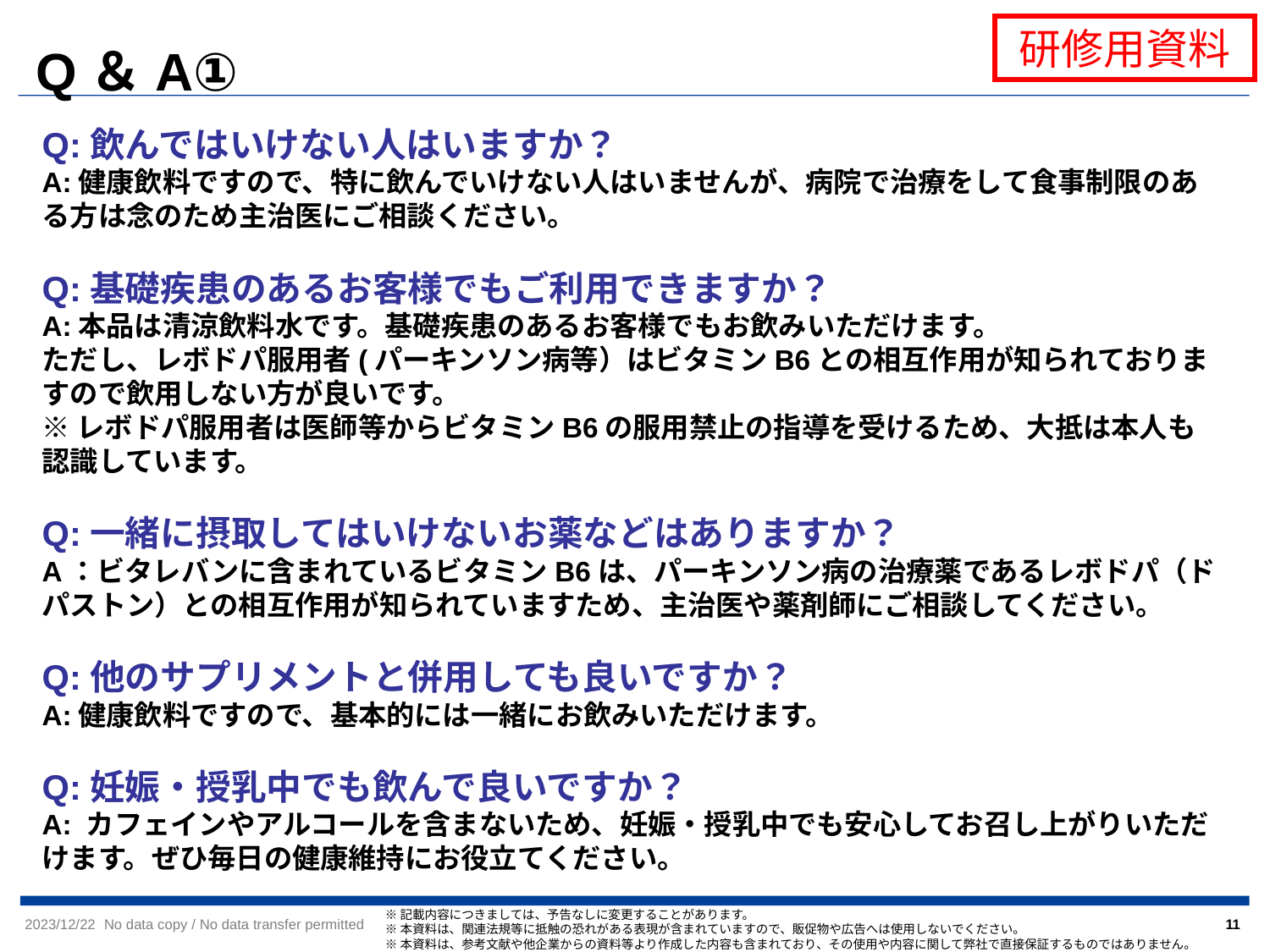

Q＆A①
Q:飲んではいけない人はいますか？
A:健康飲料ですので、特に飲んでいけない人はいませんが、病院で治療をして食事制限のある方は念のため主治医にご相談ください。

Q:基礎疾患のあるお客様でもご利用できますか？
A:本品は清涼飲料水です。基礎疾患のあるお客様でもお飲みいただけます。
ただし、レボドパ服用者(パーキンソン病等）はビタミンB6との相互作用が知られておりますので飲用しない方が良いです。
※レボドパ服用者は医師等からビタミンB6の服用禁止の指導を受けるため、大抵は本人も認識しています。

Q:一緒に摂取してはいけないお薬などはありますか？
A：ビタレバンに含まれているビタミンB6は、パーキンソン病の治療薬であるレボドパ（ドパストン）との相互作用が知られていますため、主治医や薬剤師にご相談してください。

Q:他のサプリメントと併用しても良いですか？
A:健康飲料ですので、基本的には一緒にお飲みいただけます。

Q:妊娠・授乳中でも飲んで良いですか？
A: カフェインやアルコールを含まないため、妊娠・授乳中でも安心してお召し上がりいただけます。ぜひ毎日の健康維持にお役立てください。